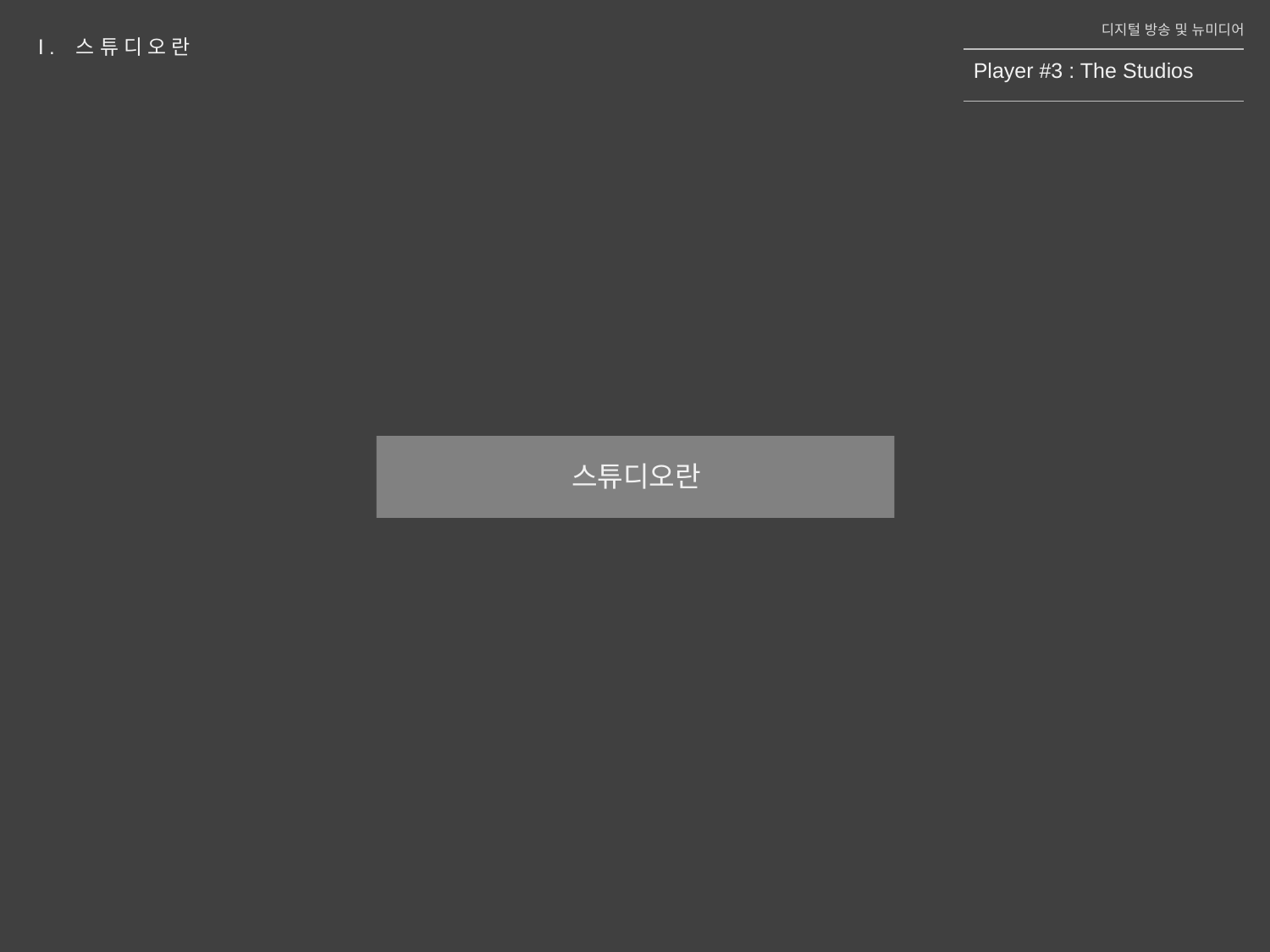

디지털 방송 및 뉴미디어
Player #3 : The Studios
Ⅰ. 스튜디오란

스튜디오란